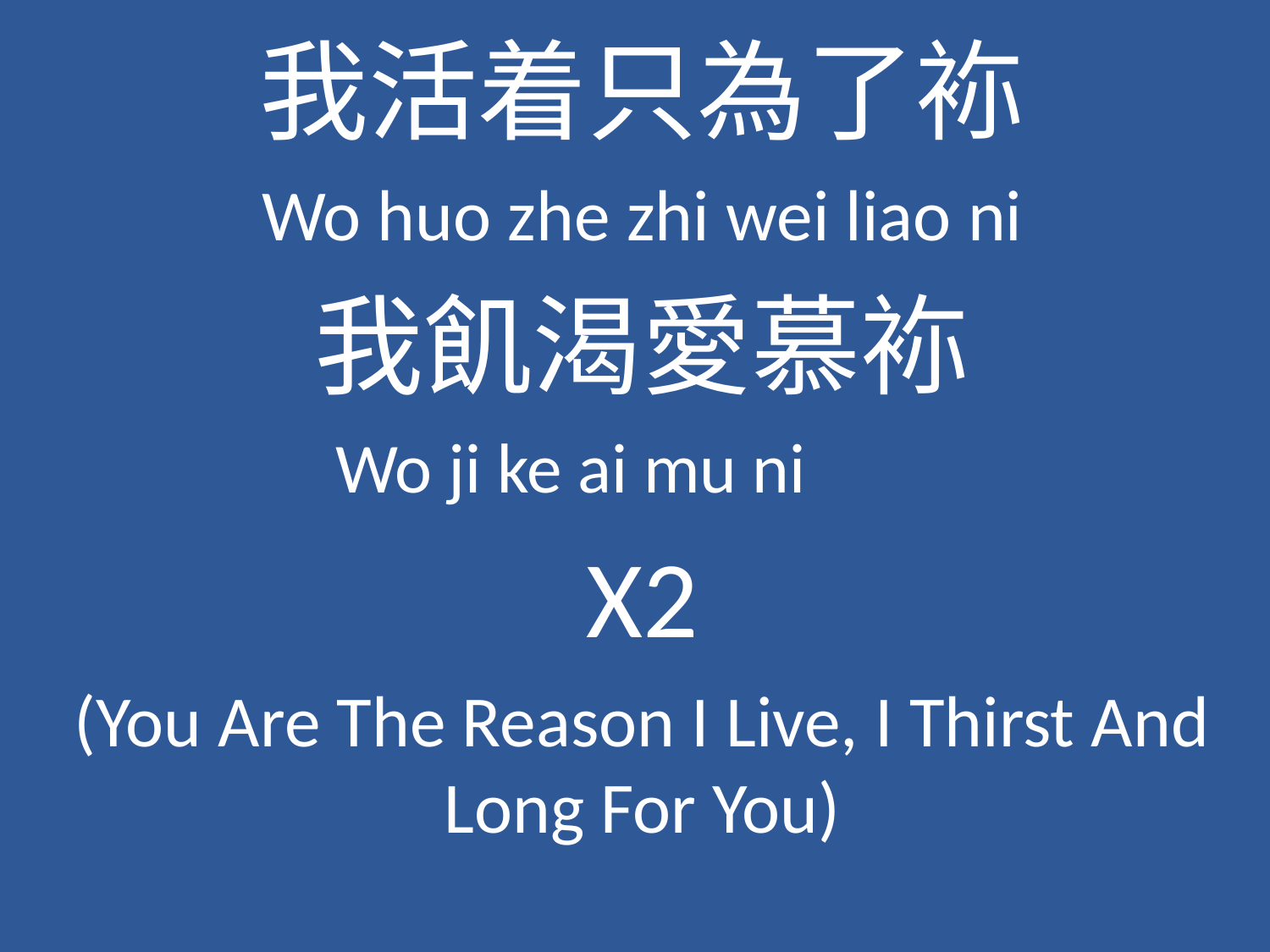

我活着只為了袮
Wo huo zhe zhi wei liao ni
我飢渴愛慕袮
Wo ji ke ai mu ni
X2
(You Are The Reason I Live, I Thirst And Long For You)